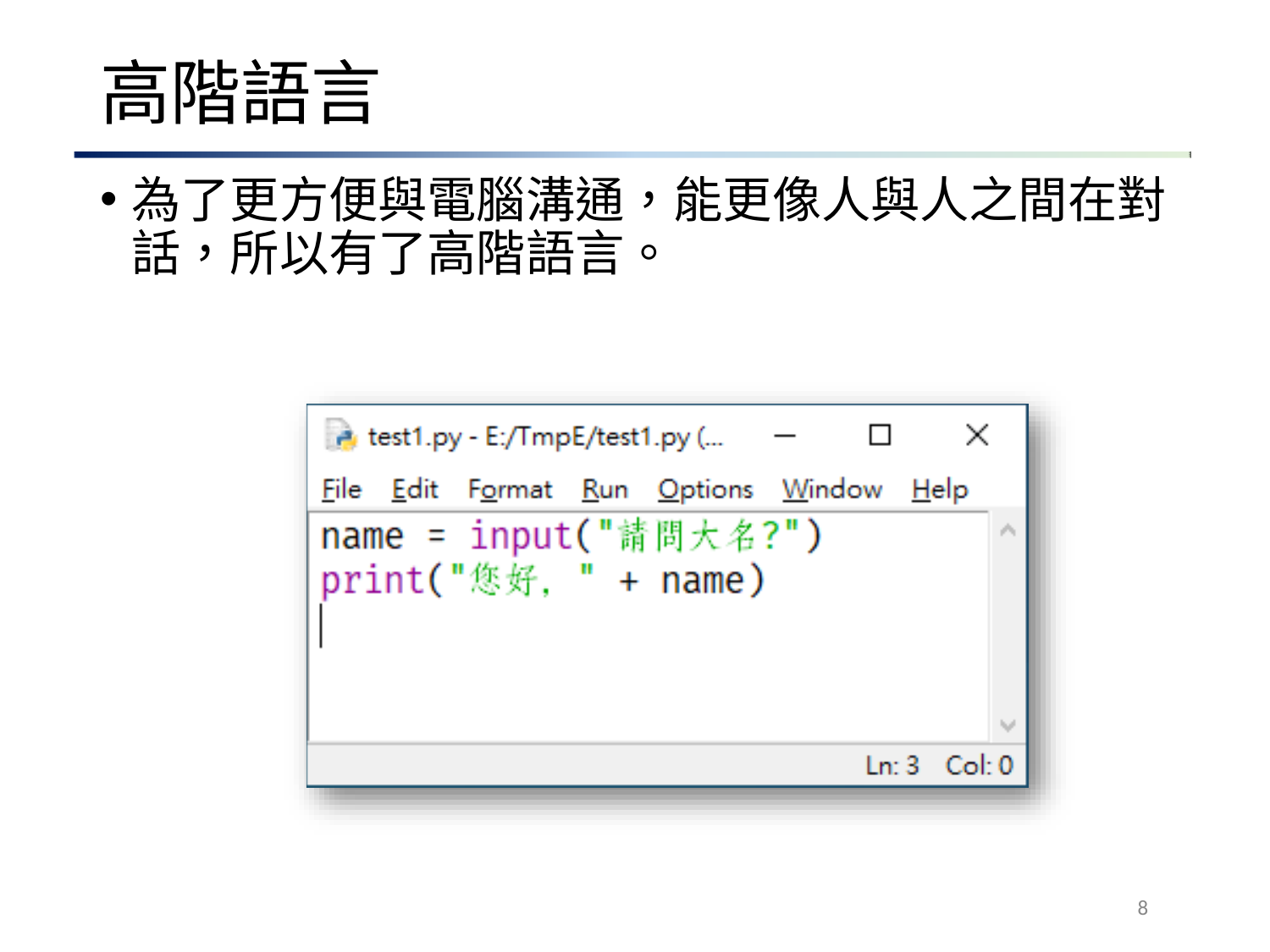

# 高階語言
為了更方便與電腦溝通，能更像人與人之間在對 話，所以有了高階語言。

8